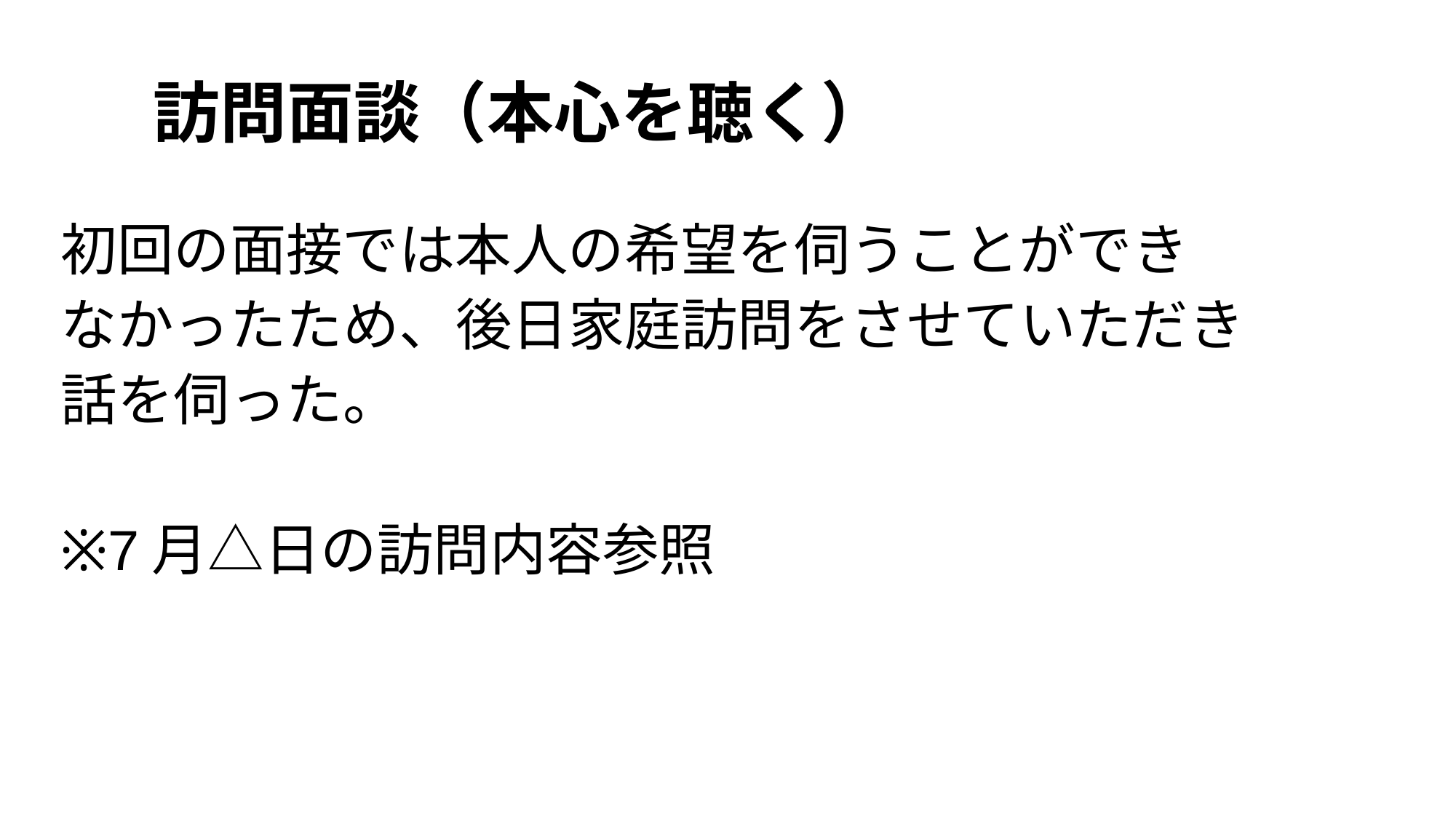

# 訪問面談（本心を聴く）
初回の面接では本人の希望を伺うことができ
なかったため、後日家庭訪問をさせていただき
話を伺った。

※7月△日の訪問内容参照